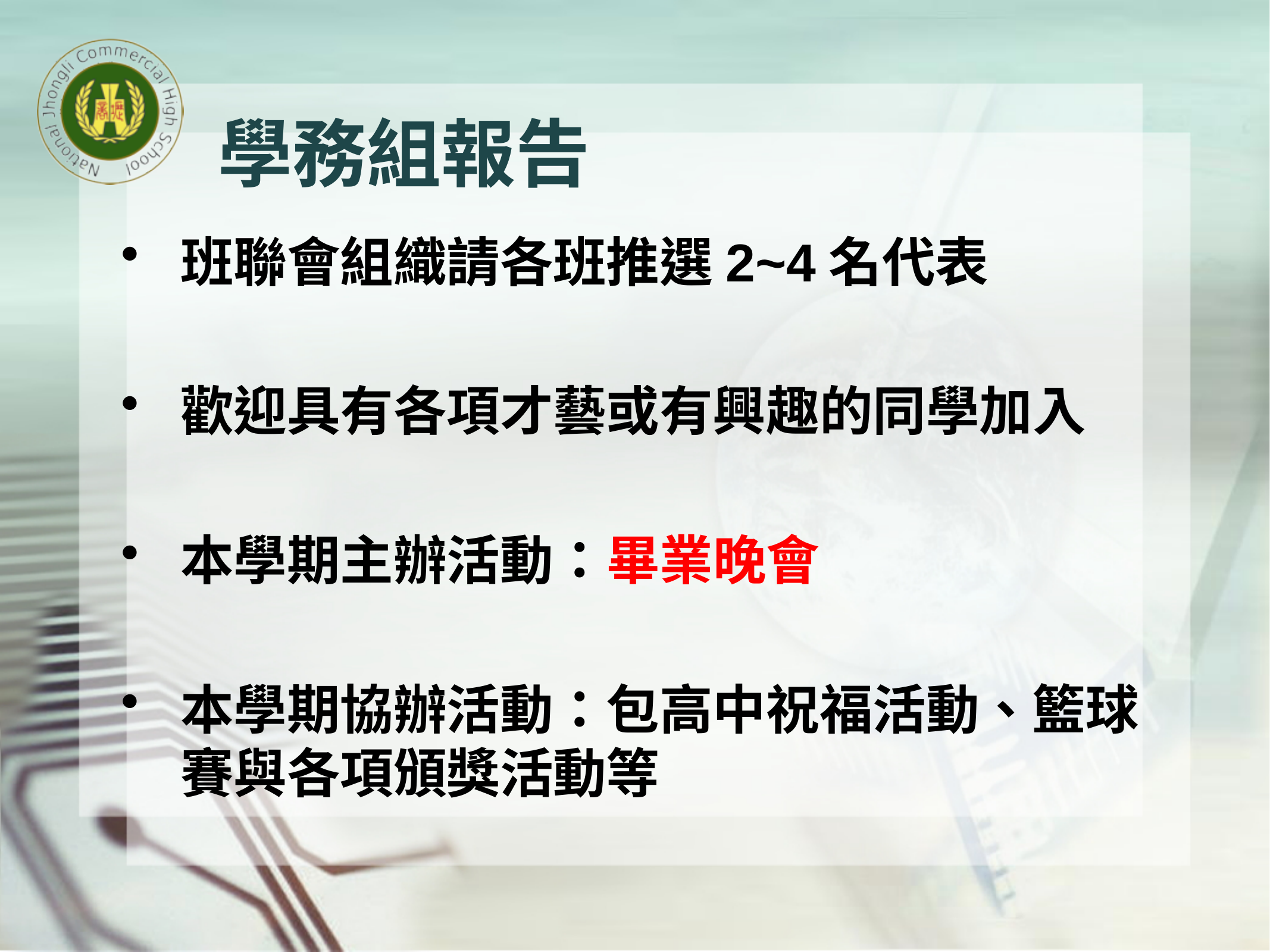

# 學務組報告
班聯會組織請各班推選2~4名代表

歡迎具有各項才藝或有興趣的同學加入

本學期主辦活動：畢業晚會

本學期協辦活動：包高中祝福活動、籃球賽與各項頒獎活動等